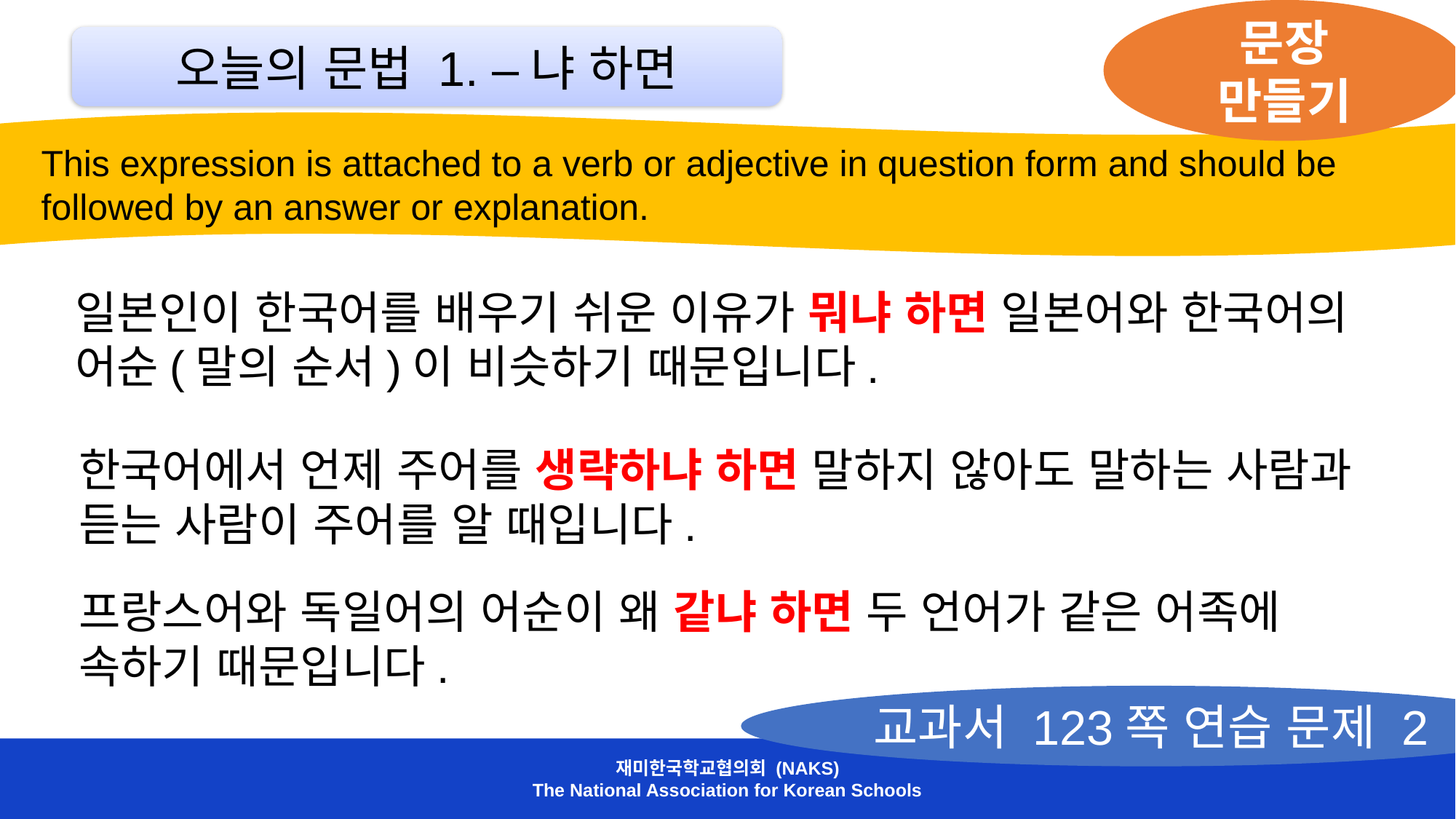

문장 만들기
오늘의 문법 1. –냐 하면
   This expression is attached to a verb or adjective in question form and should be
   followed by an answer or explanation.
일본인이 한국어를 배우기 쉬운 이유가 뭐냐 하면 일본어와 한국어의 어순(말의 순서)이 비슷하기 때문입니다.
한국어에서 언제 주어를 생략하냐 하면 말하지 않아도 말하는 사람과 듣는 사람이 주어를 알 때입니다.
프랑스어와 독일어의 어순이 왜 같냐 하면 두 언어가 같은 어족에 속하기 때문입니다.
교과서 123쪽 연습 문제 2
재미한국학교협의회 (NAKS)
The National Association for Korean Schools